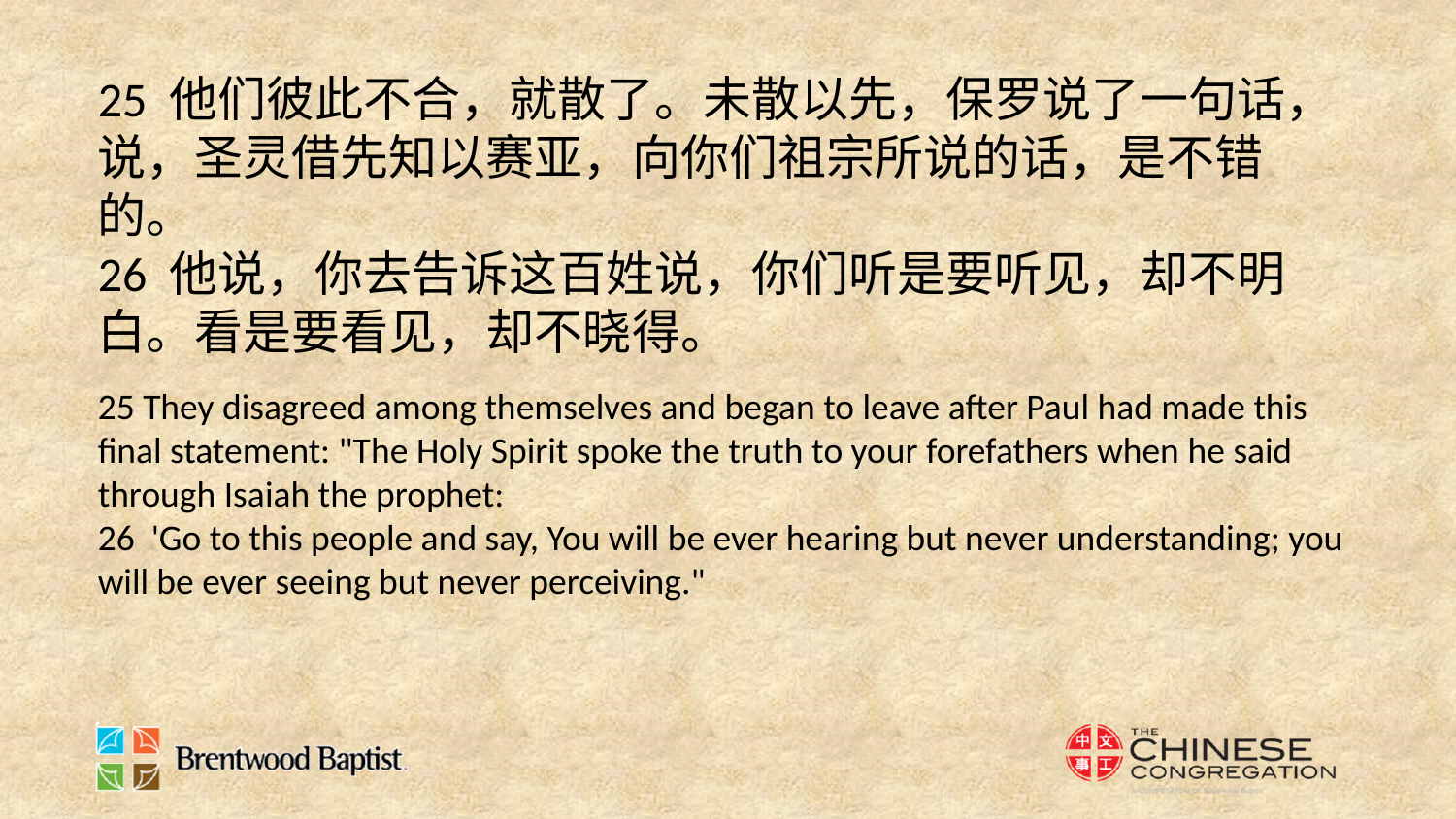

25 他们彼此不合，就散了。未散以先，保罗说了一句话，说，圣灵借先知以赛亚，向你们祖宗所说的话，是不错的。
26 他说，你去告诉这百姓说，你们听是要听见，却不明白。看是要看见，却不晓得。

25 They disagreed among themselves and began to leave after Paul had made this final statement: "The Holy Spirit spoke the truth to your forefathers when he said through Isaiah the prophet:
26  'Go to this people and say, You will be ever hearing but never understanding; you will be ever seeing but never perceiving."